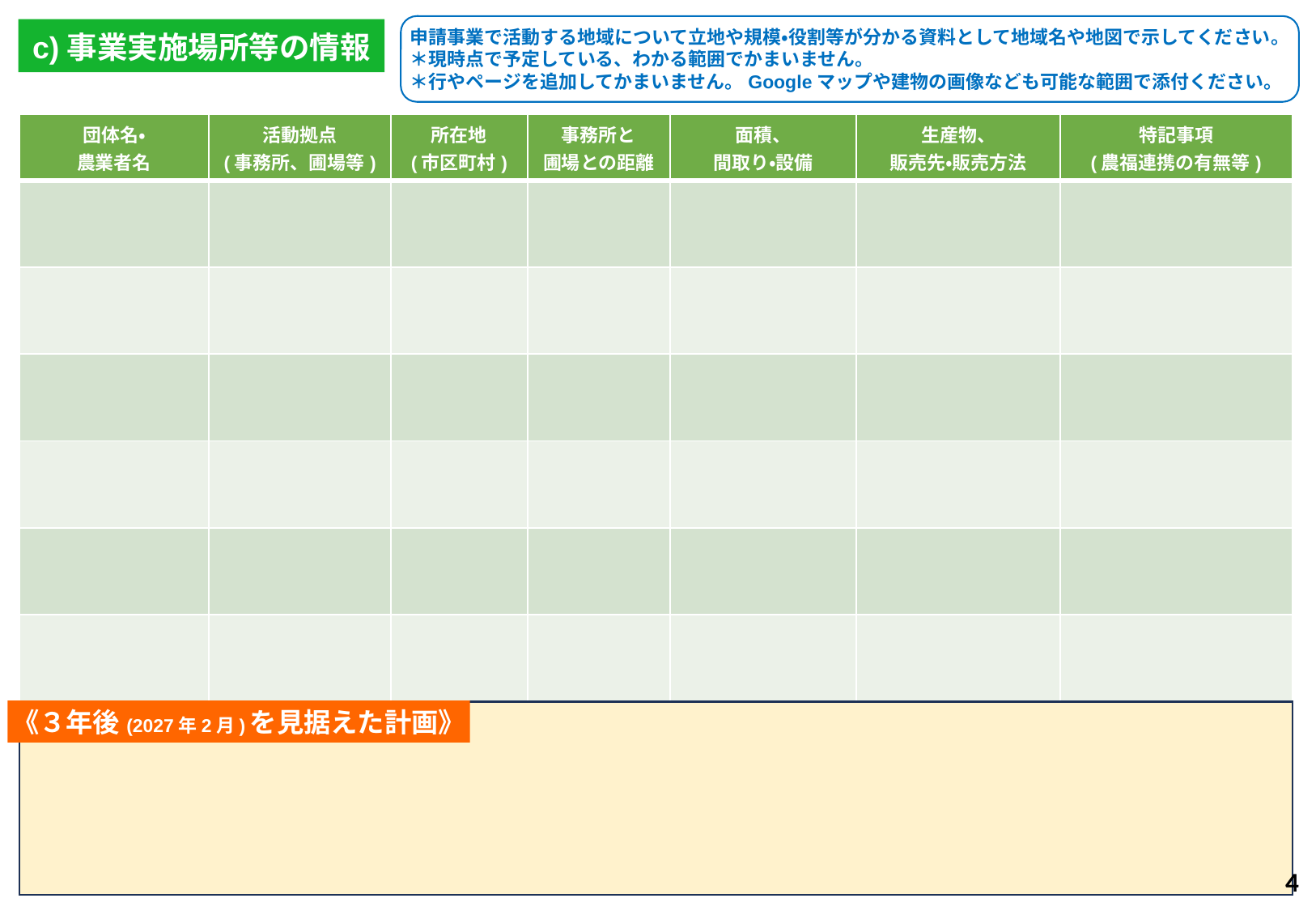

申請事業で活動する地域について立地や規模・役割等が分かる資料として地域名や地図で示してください。
＊現時点で予定している、わかる範囲でかまいません。
＊行やページを追加してかまいません。Googleマップや建物の画像なども可能な範囲で添付ください。
c)事業実施場所等の情報
| 団体名・ 農業者名 | 活動拠点 (事務所、圃場等) | 所在地 (市区町村) | 事務所と 圃場との距離 | 面積、 間取り・設備 | 生産物、 販売先・販売方法 | 特記事項 (農福連携の有無等) |
| --- | --- | --- | --- | --- | --- | --- |
|  |  |  |  |  |  |  |
|  |  |  |  |  |  |  |
|  |  |  |  |  |  |  |
|  |  |  |  |  |  |  |
|  |  |  |  |  |  |  |
|  |  |  |  |  |  |  |
《３年後(2027年2月)を見据えた計画》

4